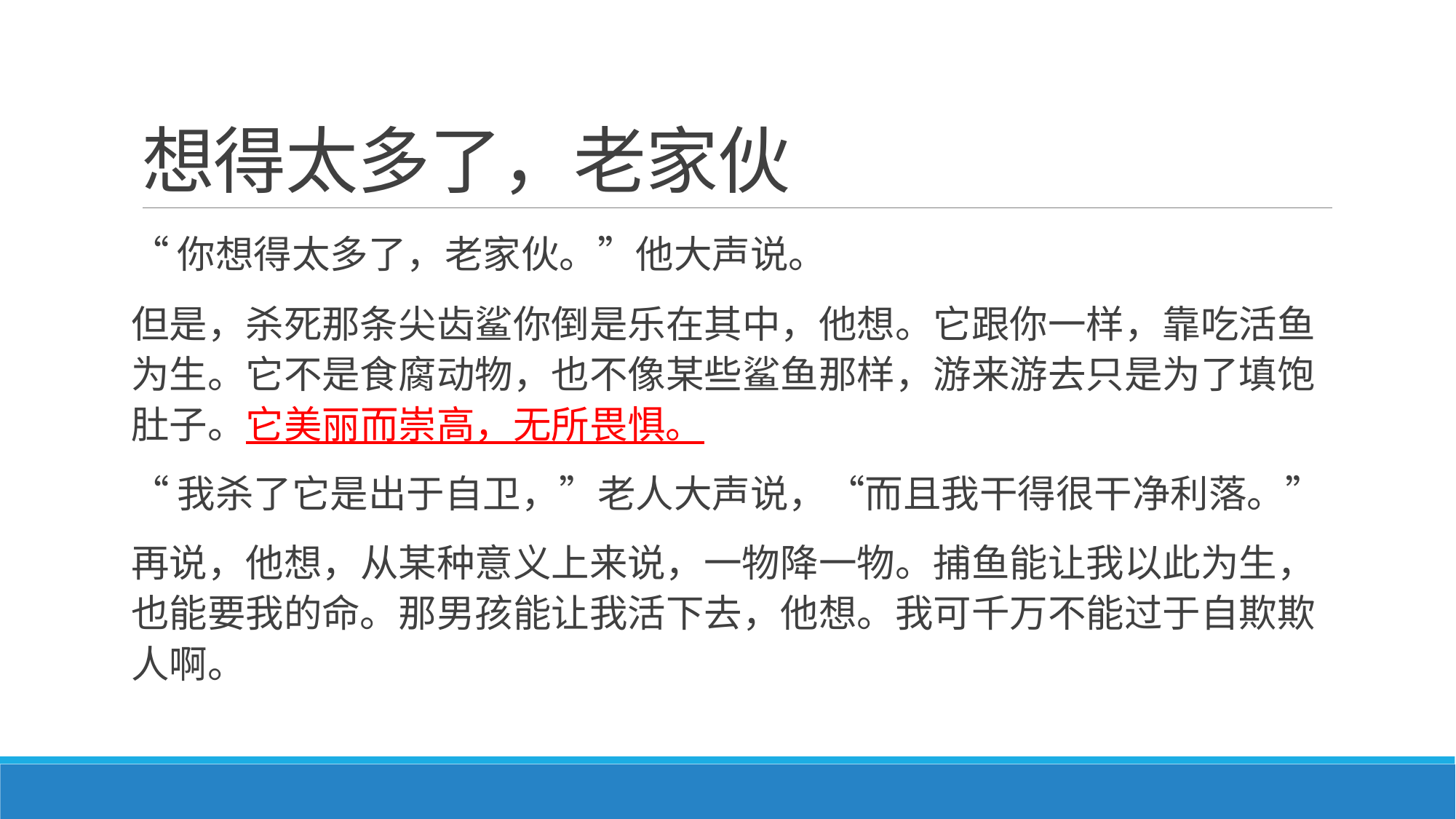

# 想得太多了，老家伙
“你想得太多了，老家伙。”他大声说。
但是，杀死那条尖齿鲨你倒是乐在其中，他想。它跟你一样，靠吃活鱼为生。它不是食腐动物，也不像某些鲨鱼那样，游来游去只是为了填饱肚子。它美丽而崇高，无所畏惧。
“我杀了它是出于自卫，”老人大声说，“而且我干得很干净利落。”
再说，他想，从某种意义上来说，一物降一物。捕鱼能让我以此为生，也能要我的命。那男孩能让我活下去，他想。我可千万不能过于自欺欺人啊。